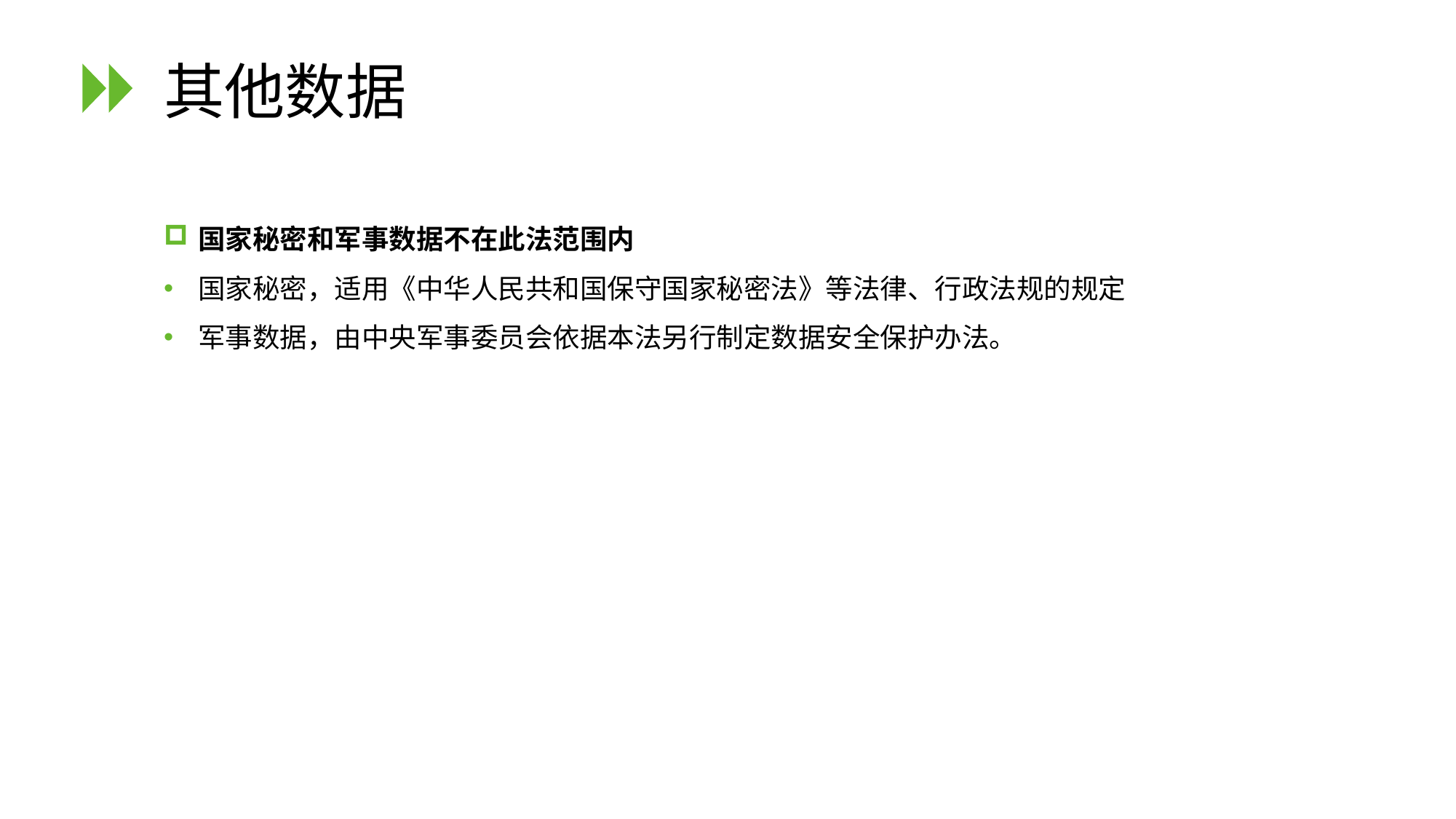

# 其他数据
国家秘密和军事数据不在此法范围内
国家秘密，适用《中华人民共和国保守国家秘密法》等法律、行政法规的规定
军事数据，由中央军事委员会依据本法另行制定数据安全保护办法。